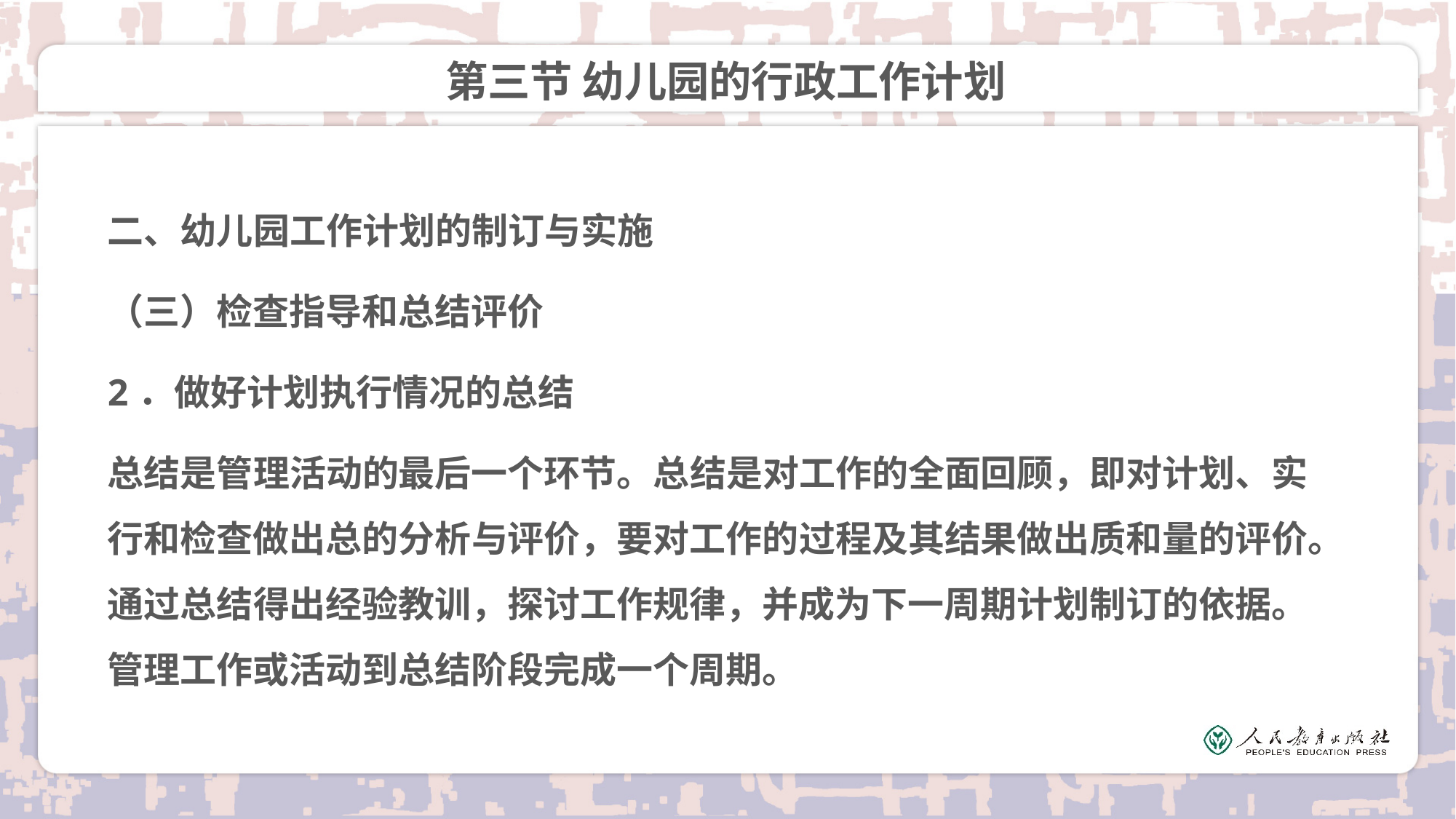

# 第三节 幼儿园的行政工作计划
二、幼儿园工作计划的制订与实施
（三）检查指导和总结评价
2．做好计划执行情况的总结
总结是管理活动的最后一个环节。总结是对工作的全面回顾，即对计划、实行和检查做出总的分析与评价，要对工作的过程及其结果做出质和量的评价。通过总结得出经验教训，探讨工作规律，并成为下一周期计划制订的依据。管理工作或活动到总结阶段完成一个周期。